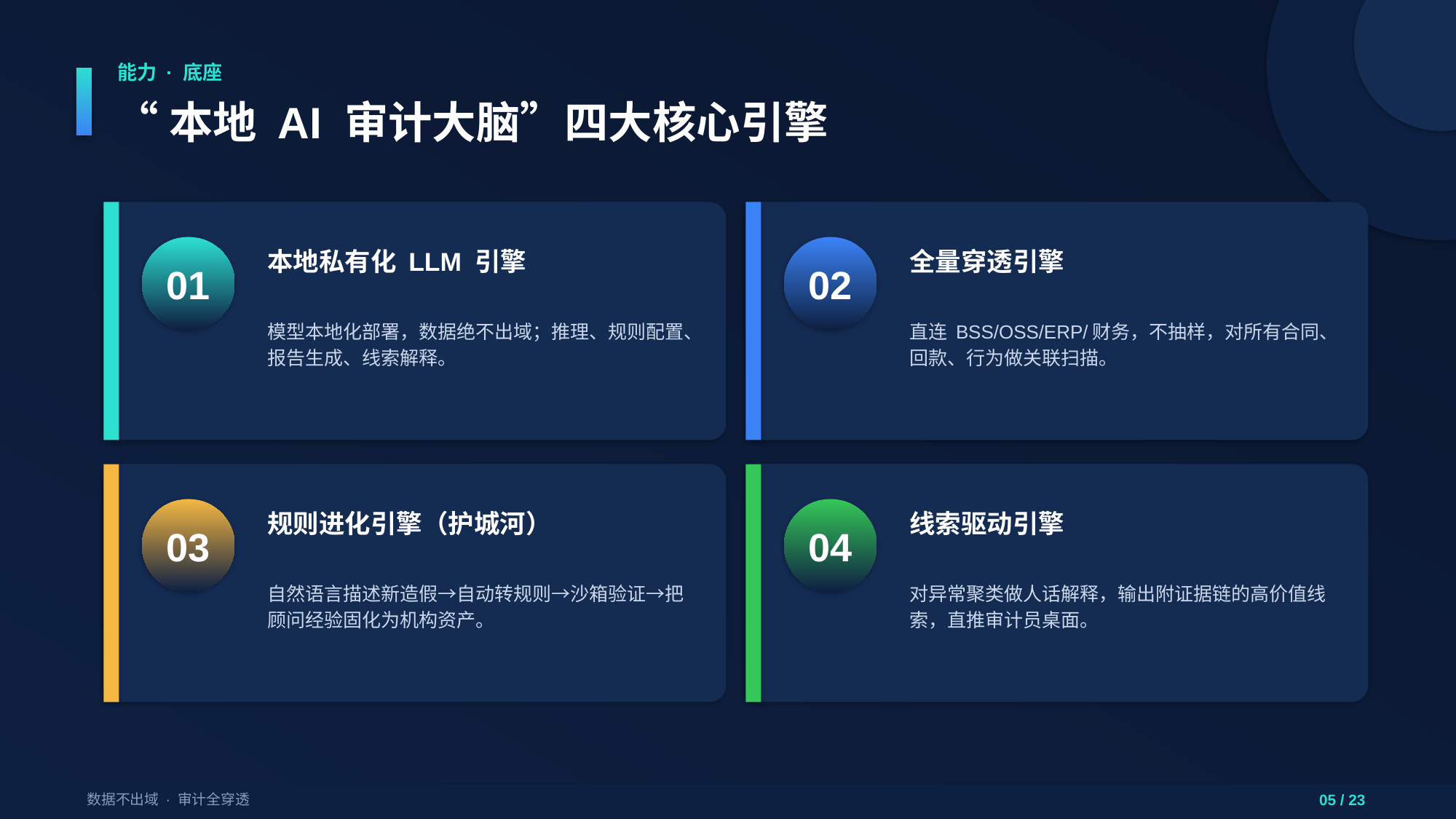

能力 · 底座

“本地 AI 审计大脑”四大核心引擎

01

02
本地私有化 LLM 引擎
全量穿透引擎
模型本地化部署，数据绝不出域；推理、规则配置、报告生成、线索解释。
直连 BSS/OSS/ERP/财务，不抽样，对所有合同、回款、行为做关联扫描。

03

04
规则进化引擎（护城河）
线索驱动引擎
自然语言描述新造假→自动转规则→沙箱验证→把顾问经验固化为机构资产。
对异常聚类做人话解释，输出附证据链的高价值线索，直推审计员桌面。
数据不出域 · 审计全穿透
05 / 23